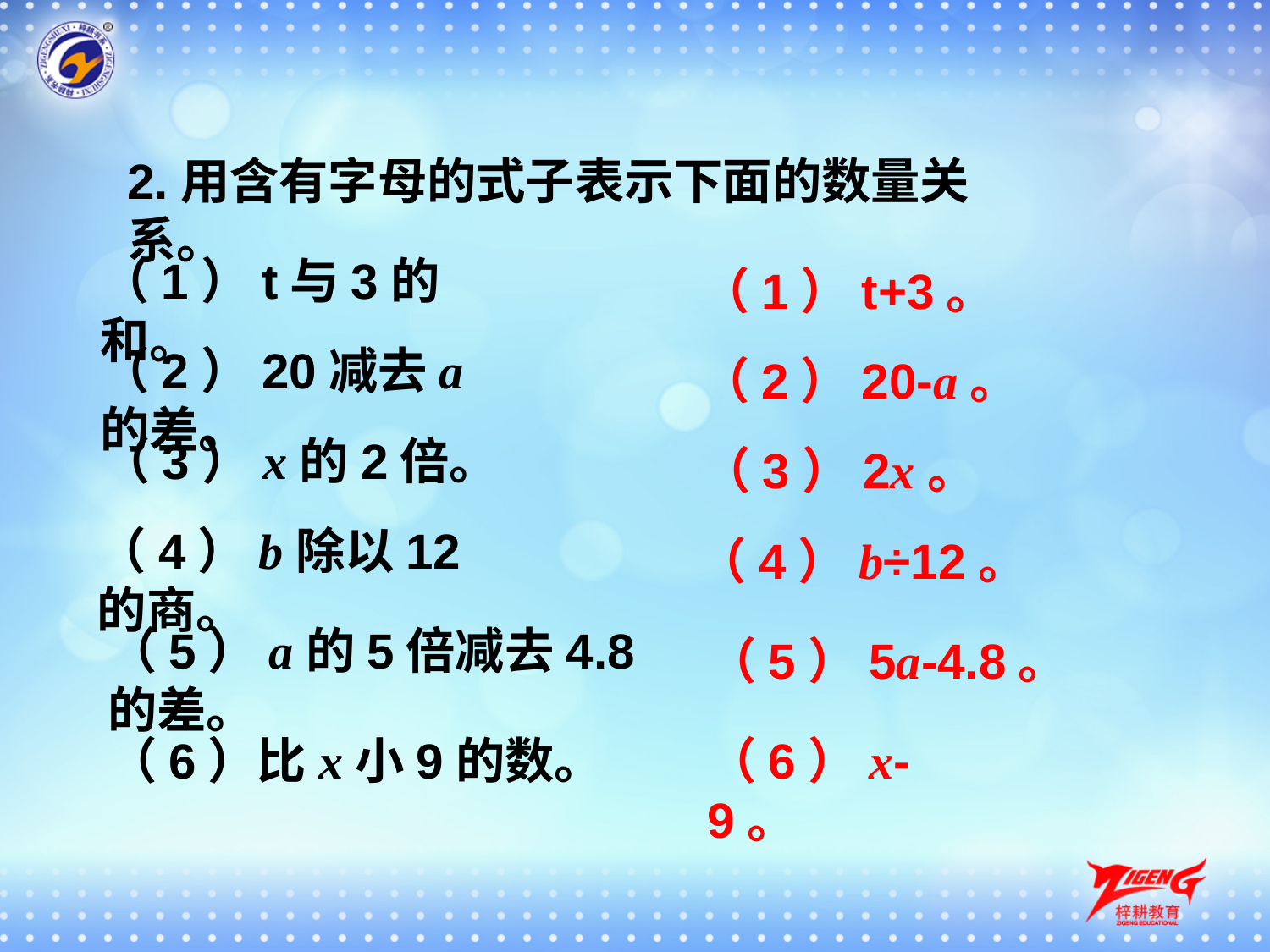

2.用含有字母的式子表示下面的数量关系。
（1）t与3的和。
（1）t+3。
（2）20减去a的差。
（2）20-a。
（3）x的2倍。
（3）2x。
（4）b除以12的商。
（4）b÷12。
（5）a的5倍减去4.8的差。
（5）5a-4.8。
（6）比x小9的数。
（6）x-9。